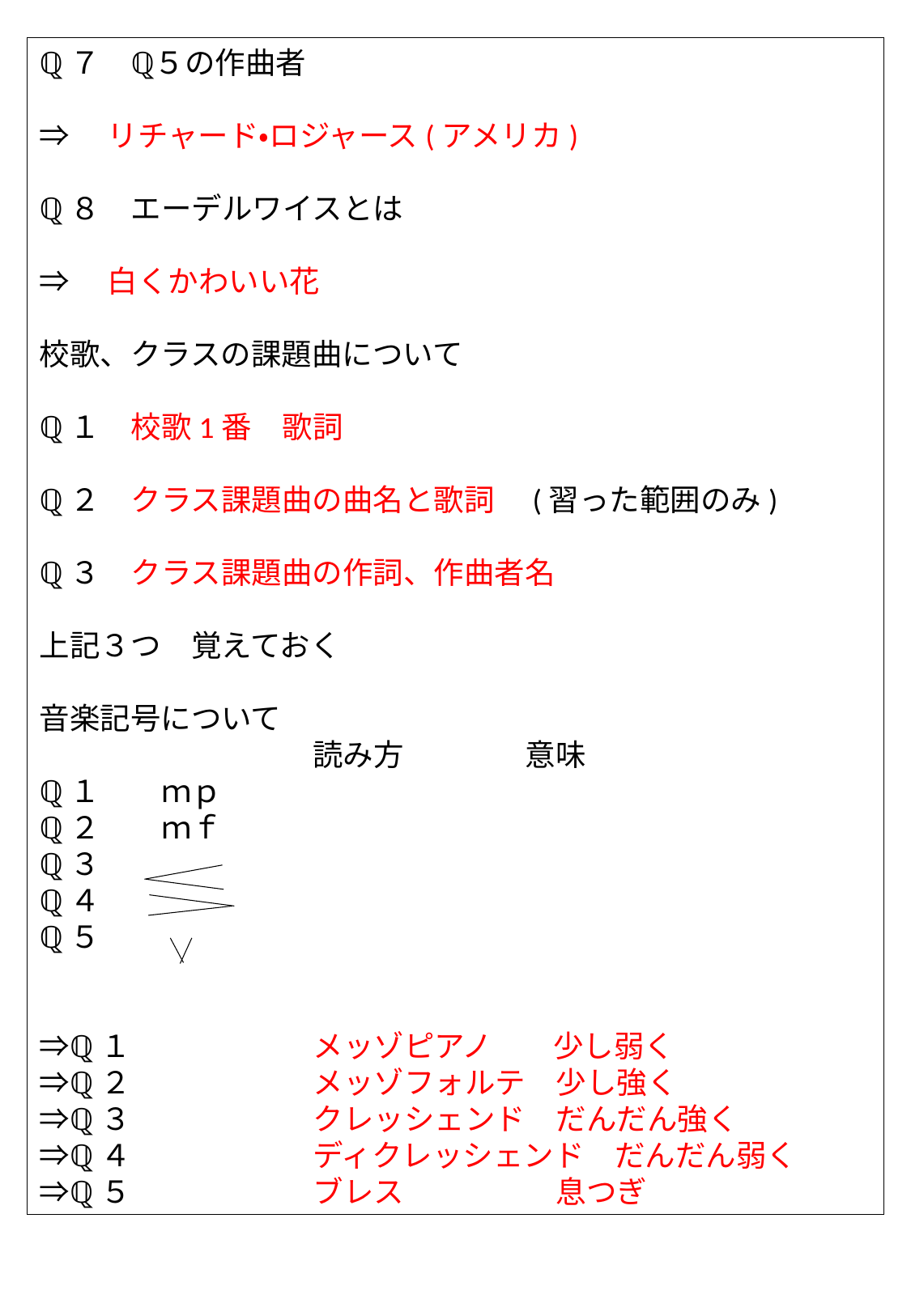

ℚ７　ℚ５の作曲者

⇒　リチャード・ロジャース(アメリカ)

ℚ８　エーデルワイスとは

⇒　白くかわいい花

校歌、クラスの課題曲について

ℚ１　校歌1番　歌詞

ℚ２　クラス課題曲の曲名と歌詞　(習った範囲のみ)

ℚ３　クラス課題曲の作詞、作曲者名

上記３つ　覚えておく

音楽記号について
　　　　　　　　　読み方　　　　意味
ℚ１　　ｍｐ
ℚ２　　ｍｆ
ℚ３
ℚ４
ℚ５

⇒ℚ１　　　　　　メッゾピアノ　　少し弱く
⇒ℚ２　　　　　　メッゾフォルテ　少し強く
⇒ℚ３　　　　　　クレッシェンド　だんだん強く
⇒ℚ４　　　　　　ディクレッシェンド　だんだん弱く
⇒ℚ５　　　　　　ブレス　　　　　息つぎ